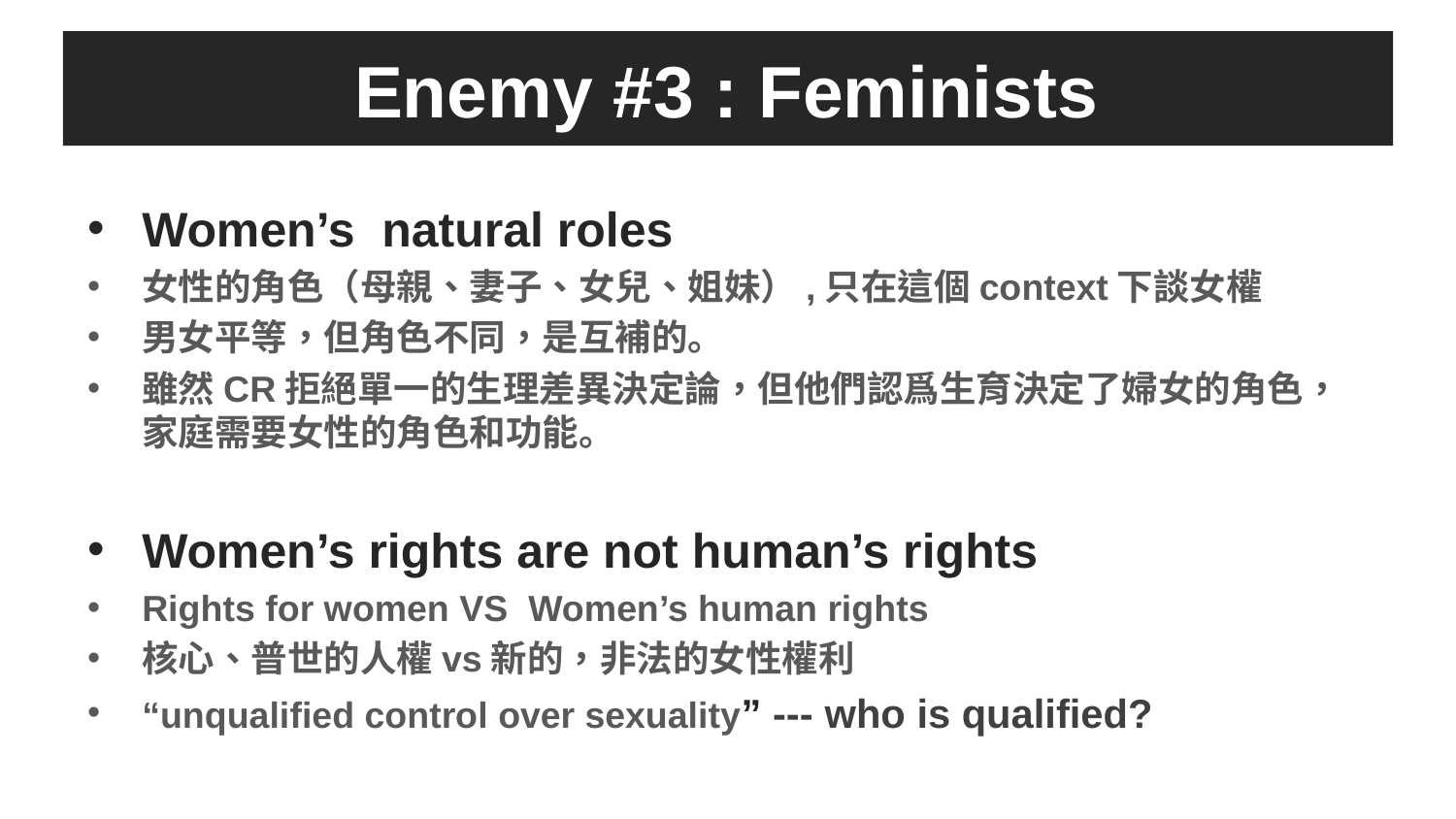

# Enemy #3 : Feminists

Women’s  natural roles
女性的角色（母親、妻子、女兒、姐妹）,只在這個context下談女權
男女平等，但角色不同，是互補的。
雖然CR拒絕單一的生理差異決定論，但他們認爲生育決定了婦女的角色，家庭需要女性的角色和功能。

Women’s rights are not human’s rights
Rights for women VS  Women’s human rights
核心、普世的人權vs新的，非法的女性權利
“unqualified control over sexuality” --- who is qualified?